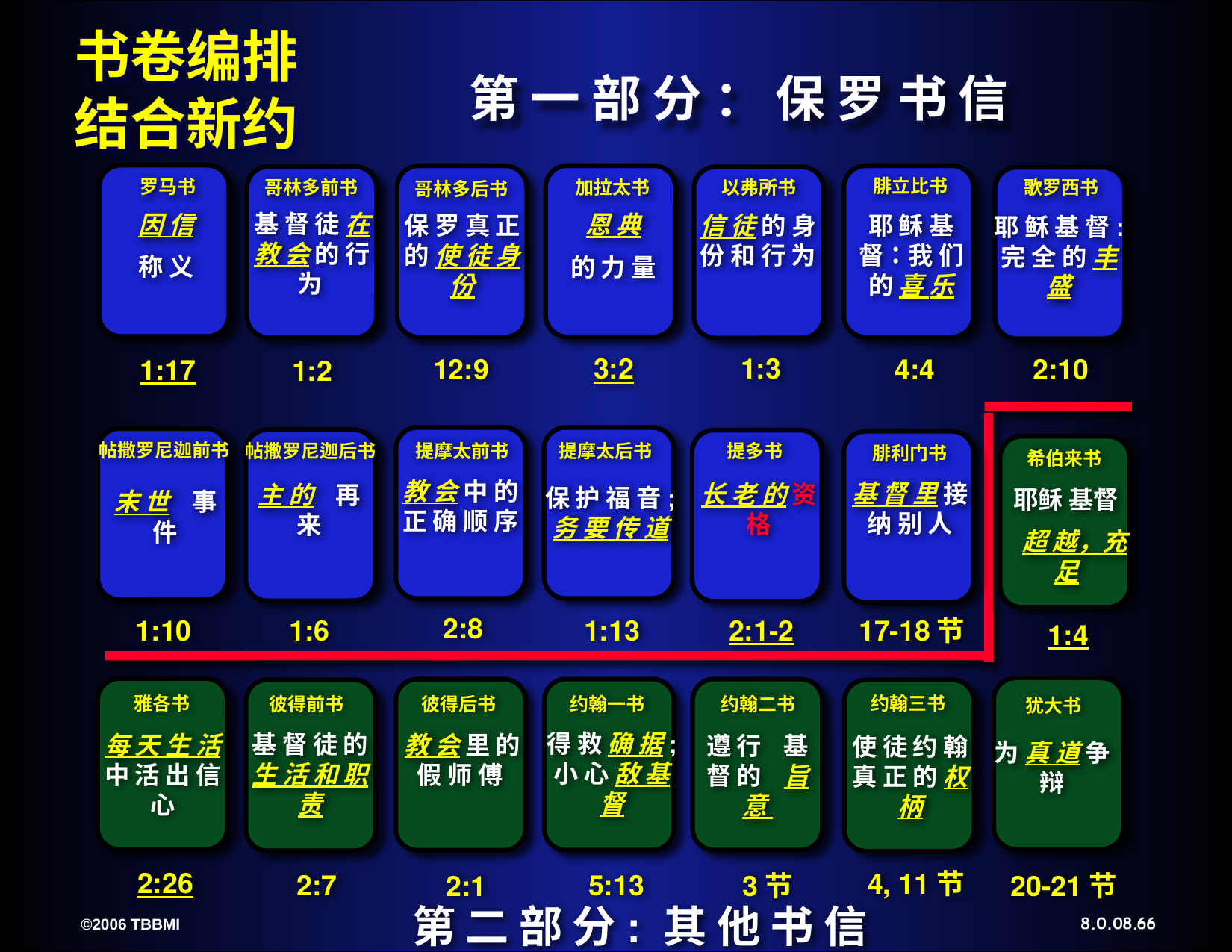

第 一 部 分 ： 保 罗 书 信

罗马书
因 信
称 义
1:17

加拉太书
恩 典
的 力 量
3:2

哥林多后书
保 罗 真 正 的 使 徒 身 份
12:9

腓立比书
耶 稣 基 督：我 们 的 喜 乐
4:4

哥林多前书
基 督 徒 在 教 会 的 行 为
1:2

以弗所书
信 徒 的 身 份 和 行 为
1:3

歌罗西书
耶 稣 基 督: 完 全 的 丰 盛
2:10

提摩太前书
教 会 中 的 正 确 顺 序
2:8

提摩太后书
保 护 福 音; 务 要 传 道
1:13

帖撒罗尼迦前书
末 世    事 件
1:10

帖撒罗尼迦后书
主 的    再 来
1:6

提多书
长 老 的 资 格
2:1-2

腓利门书
基 督 里 接 纳 别 人
17-18节

希伯来书
耶稣 基督
  超 越，充 足
1:4

犹大书
为 真 道 争 辩

20-21节

雅各书
每 天 生 活 中 活 出 信 心
2:26

约翰一书
得 救 确 据; 小 心 敌 基 督
5:13

约翰二书
遵 行    基 督 的    旨 意

3节

彼得后书
教 会 里 的 假 师 傅
2:1

彼得前书
基 督 徒 的 生 活 和 职 责
2:7

约翰三书
使 徒 约 翰 真 正 的 权 柄
4, 11节

第 二 部 分: 其 他 书 信
66